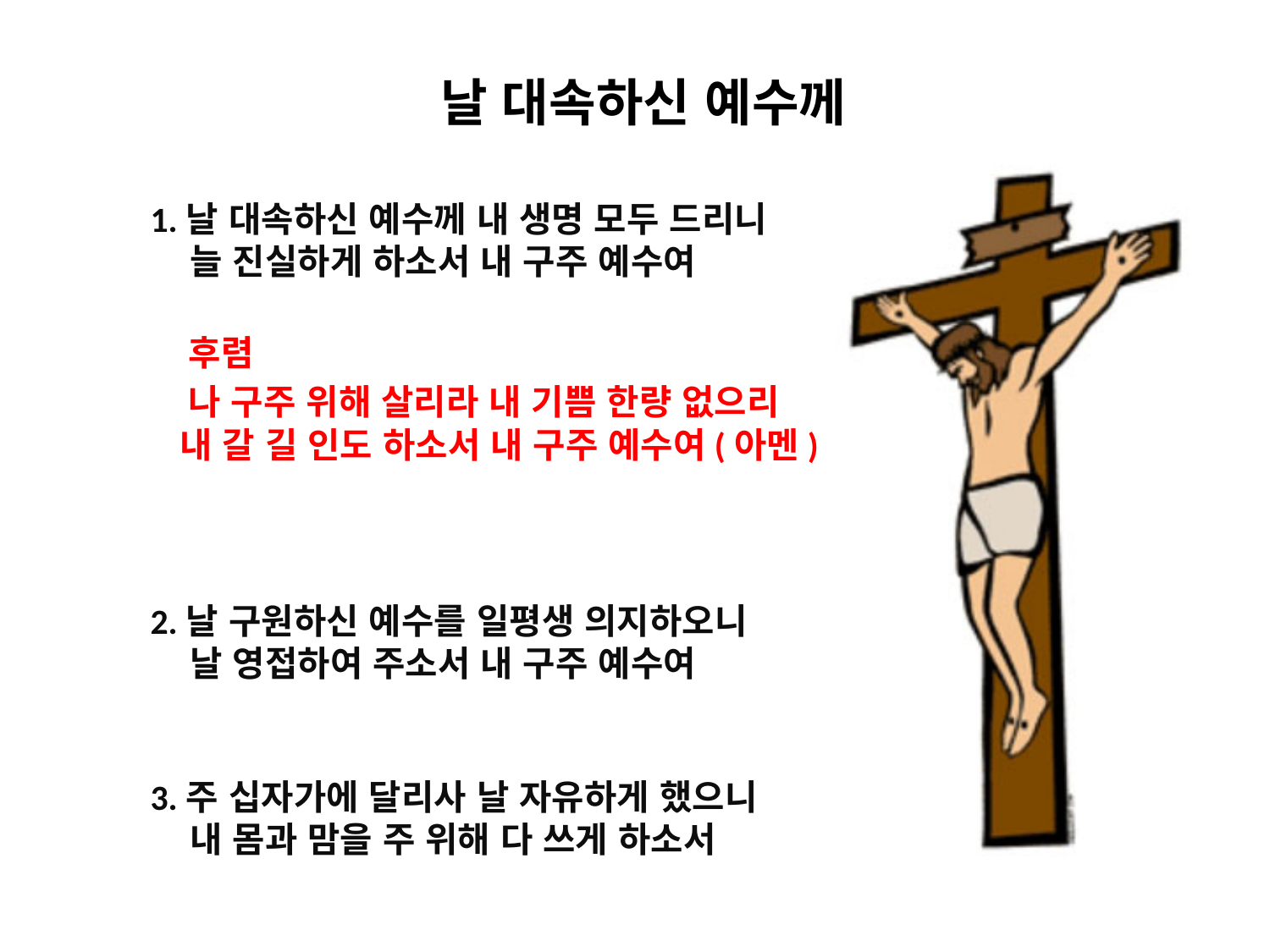

# 날 대속하신 예수께
1.날 대속하신 예수께 내 생명 모두 드리니
    늘 진실하게 하소서 내 구주 예수여
   후렴
   나 구주 위해 살리라 내 기쁨 한량 없으리
   내 갈 길 인도 하소서 내 구주 예수여(아멘)
2.날 구원하신 예수를 일평생 의지하오니
    날 영접하여 주소서 내 구주 예수여
3.주 십자가에 달리사 날 자유하게 했으니
    내 몸과 맘을 주 위해 다 쓰게 하소서